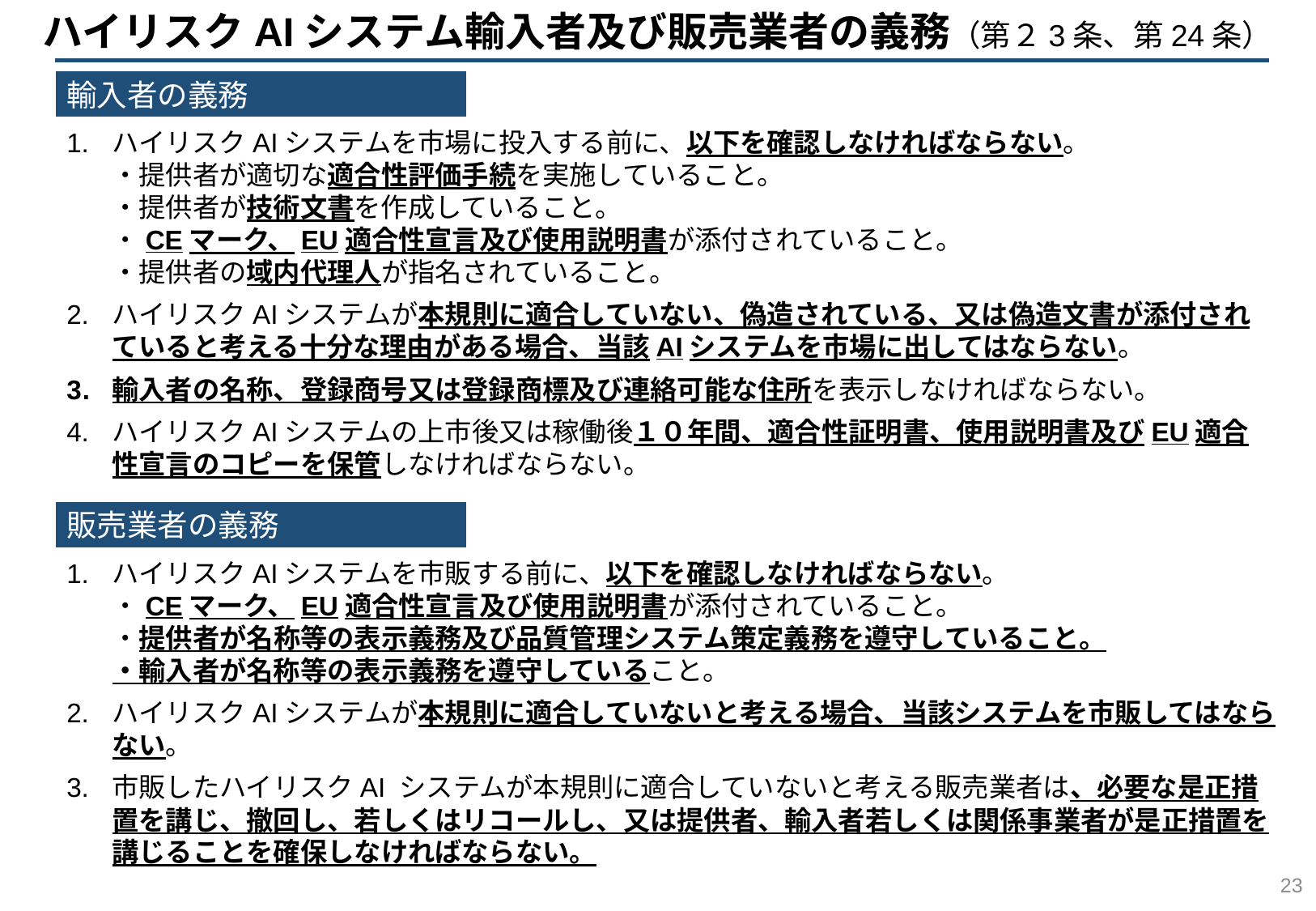

ハイリスクAIシステム輸入者及び販売業者の義務（第２3条、第24条）
輸入者の義務
ハイリスクAIシステムを市場に投入する前に、以下を確認しなければならない。
・提供者が適切な適合性評価手続を実施していること。
・提供者が技術文書を作成していること。
・CEマーク、EU適合性宣言及び使用説明書が添付されていること。
・提供者の域内代理人が指名されていること。
ハイリスクAIシステムが本規則に適合していない、偽造されている、又は偽造文書が添付されていると考える十分な理由がある場合、当該AIシステムを市場に出してはならない。
輸入者の名称、登録商号又は登録商標及び連絡可能な住所を表示しなければならない。
ハイリスクAIシステムの上市後又は稼働後１０年間、適合性証明書、使用説明書及びEU適合性宣言のコピーを保管しなければならない。
販売業者の義務
ハイリスクAIシステムを市販する前に、以下を確認しなければならない。
・CEマーク、EU適合性宣言及び使用説明書が添付されていること。
・提供者が名称等の表示義務及び品質管理システム策定義務を遵守していること。
・輸入者が名称等の表示義務を遵守していること。
ハイリスクAIシステムが本規則に適合していないと考える場合、当該システムを市販してはならない。
市販したハイリスクAI システムが本規則に適合していないと考える販売業者は、必要な是正措置を講じ、撤回し、若しくはリコールし、又は提供者、輸入者若しくは関係事業者が是正措置を講じることを確保しなければならない。
23